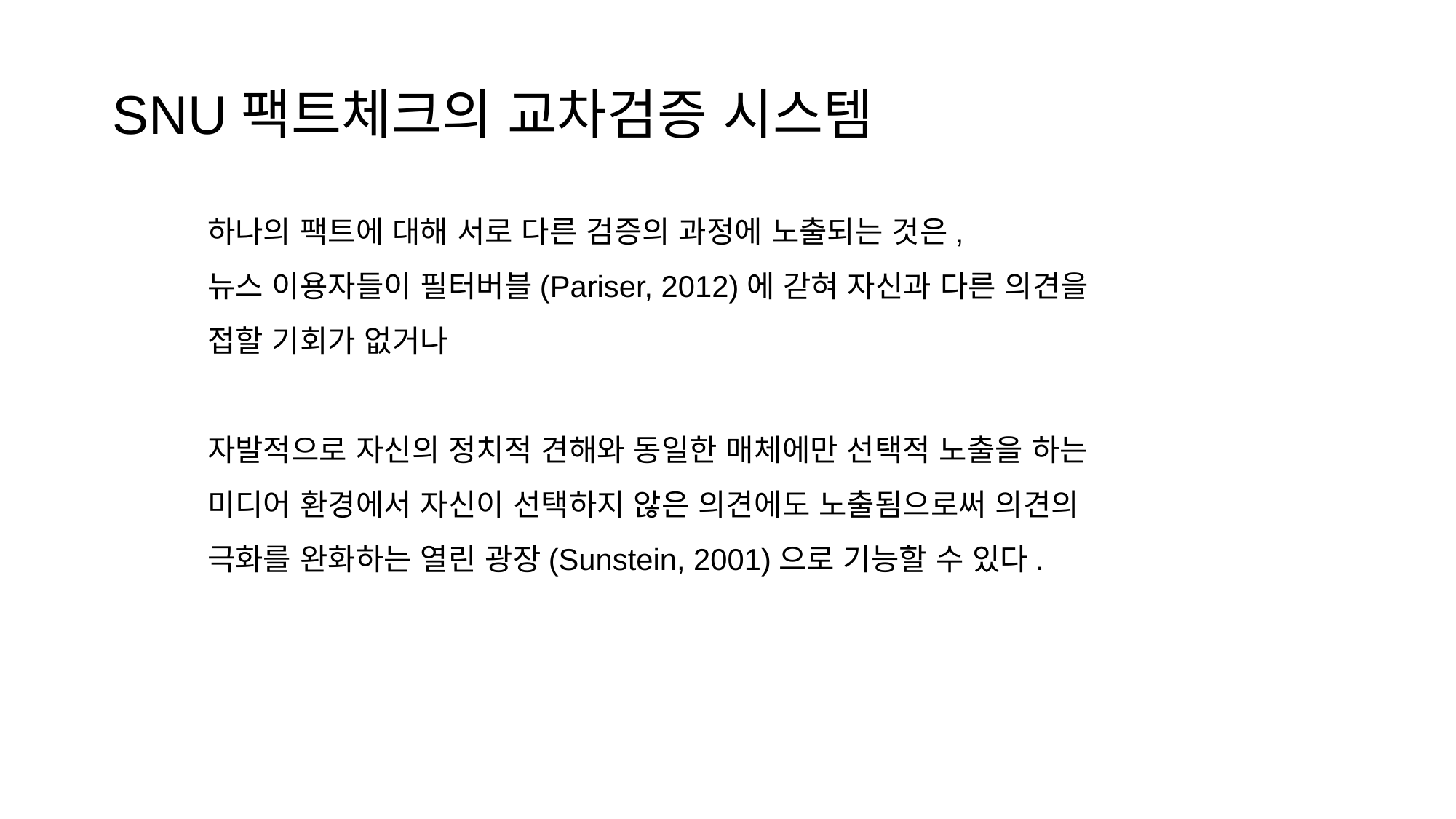

SNU팩트체크의 교차검증 시스템

하나의 팩트에 대해 서로 다른 검증의 과정에 노출되는 것은,
뉴스 이용자들이 필터버블(Pariser, 2012)에 갇혀 자신과 다른 의견을 접할 기회가 없거나
자발적으로 자신의 정치적 견해와 동일한 매체에만 선택적 노출을 하는 미디어 환경에서 자신이 선택하지 않은 의견에도 노출됨으로써 의견의 극화를 완화하는 열린 광장(Sunstein, 2001)으로 기능할 수 있다.